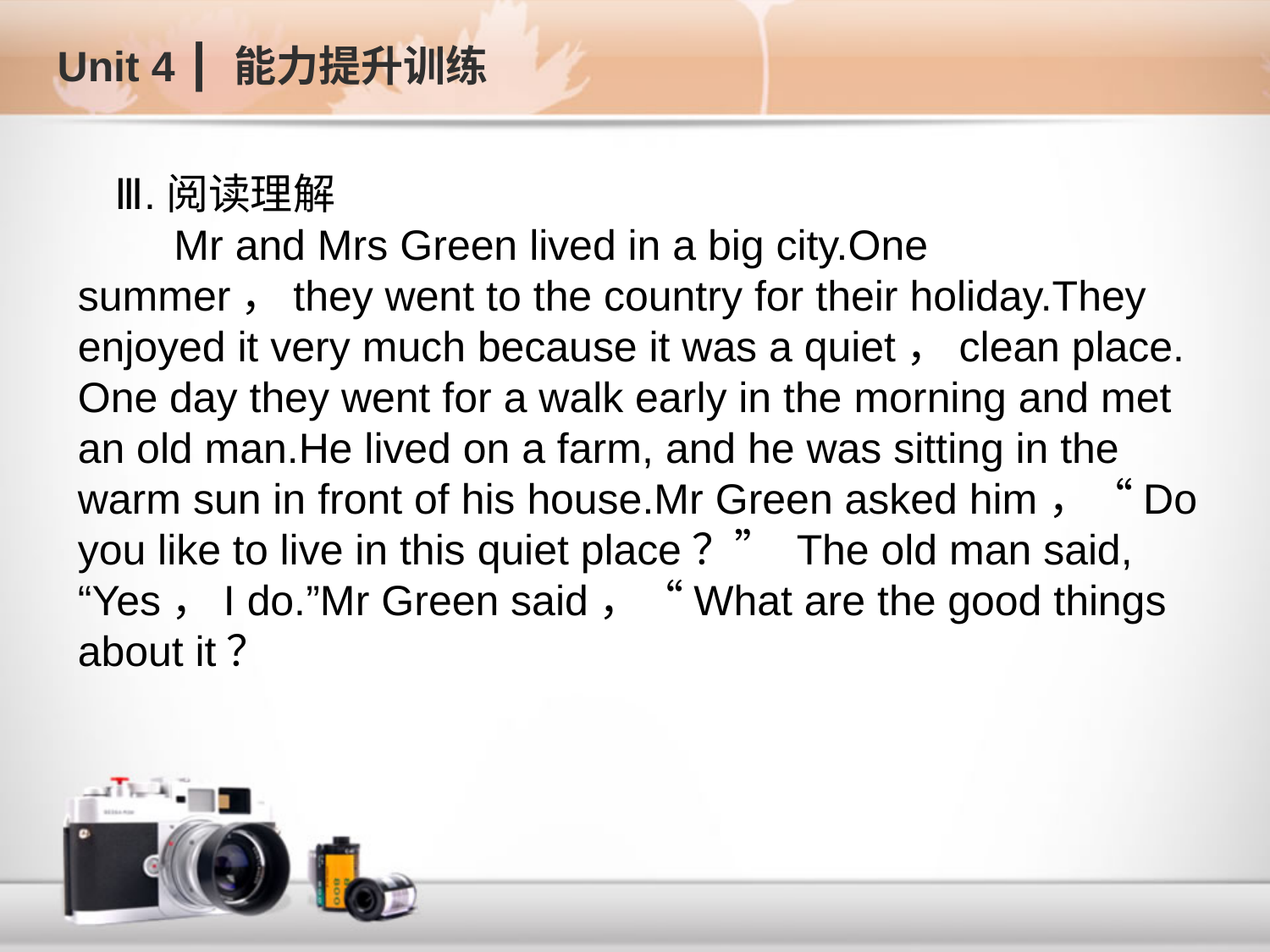

Unit 4 ┃ 能力提升训练
Ⅲ.阅读理解
     Mr and Mrs Green lived in a big city.One summer，they went to the country for their holiday.They enjoyed it very much because it was a quiet，clean place.  One day they went for a walk early in the morning and met an old man.He lived on a farm, and he was sitting in the warm sun in front of his house.Mr Green asked him，“Do you like to live in this quiet place？” The old man said, “Yes，I do.”Mr Green said，“What are the good things about it？